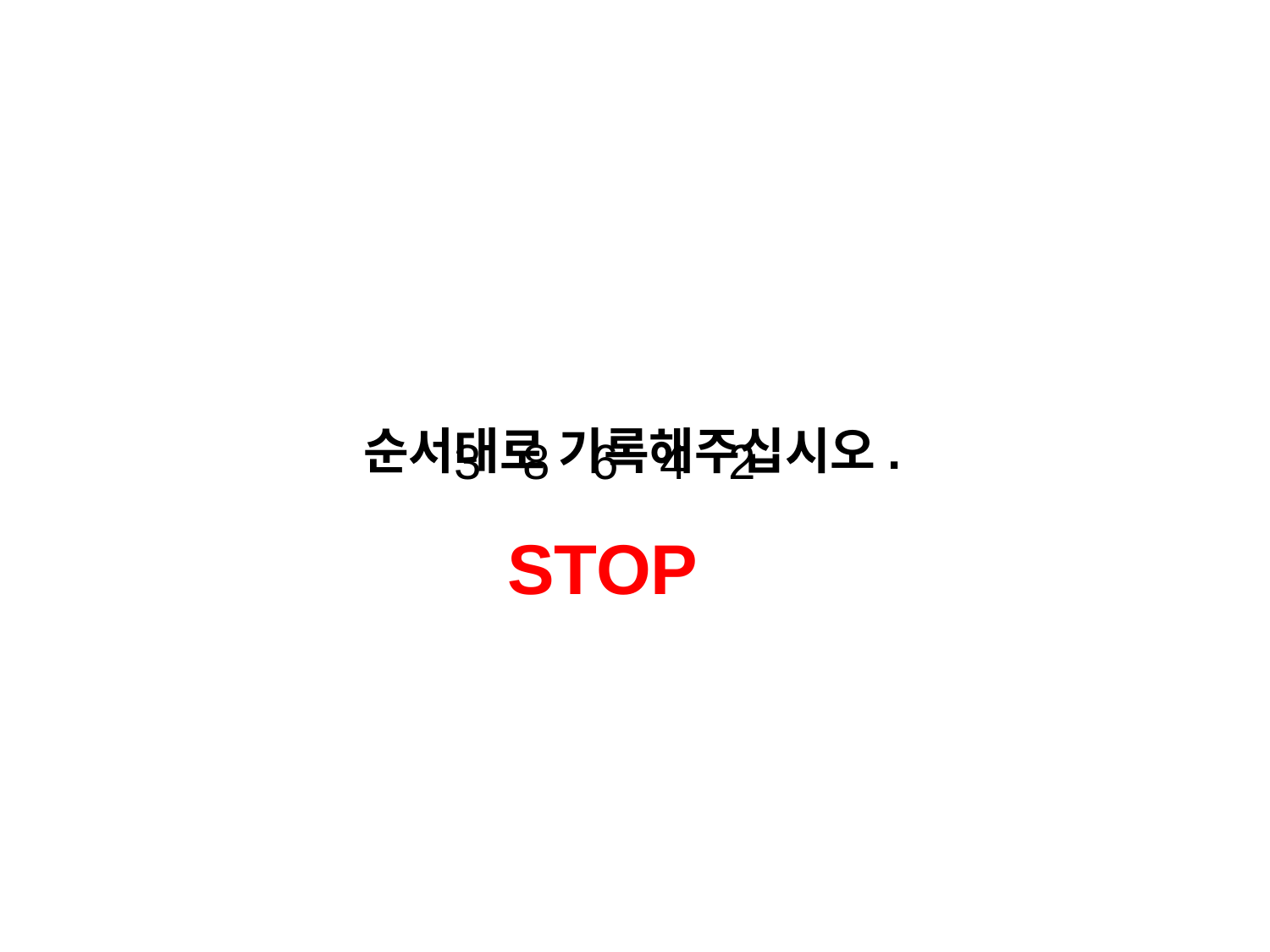

순서대로 기록해주십시오.
3   8   6   4   2
STOP